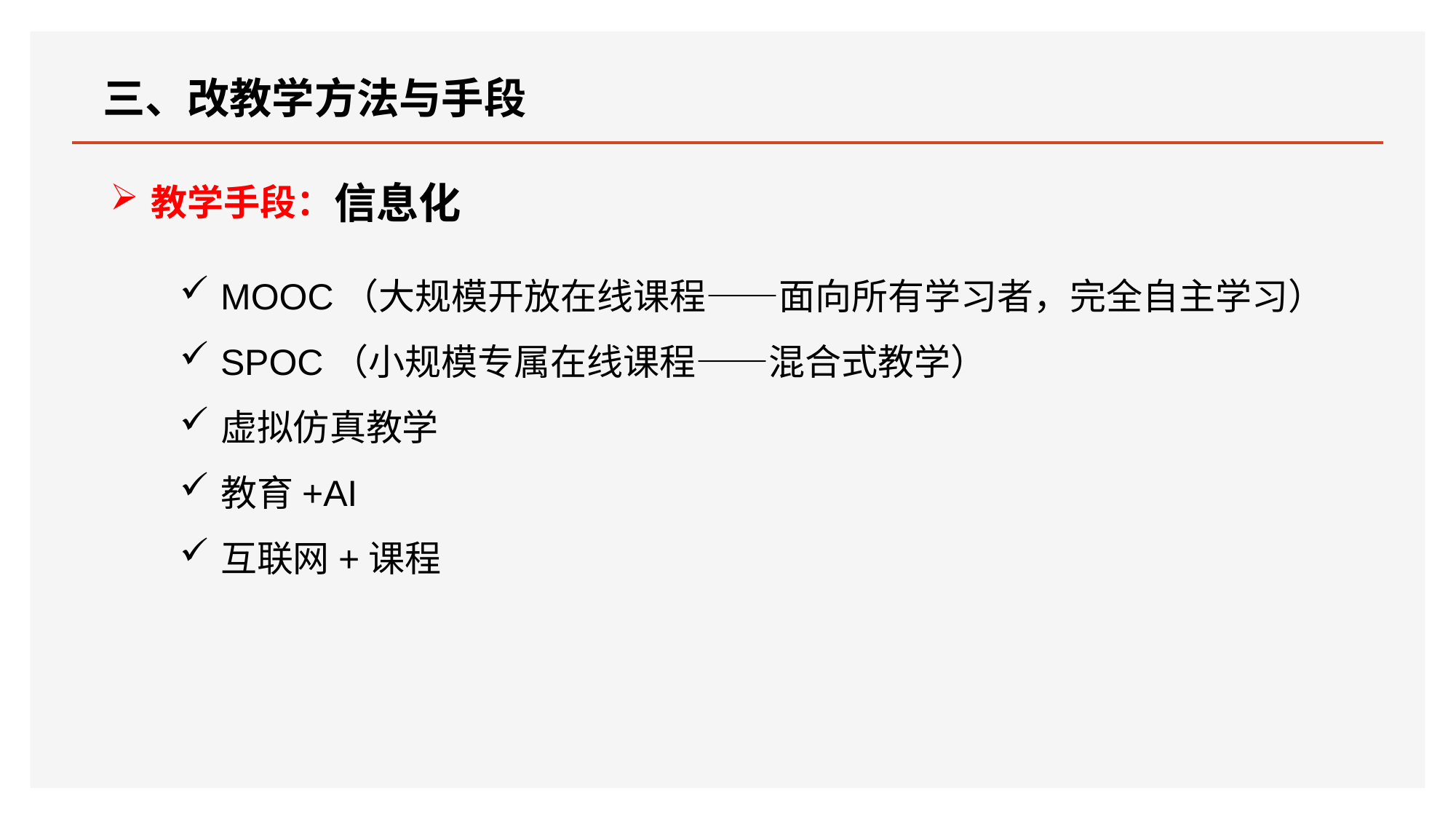

三、改教学方法与手段
信息化
教学手段：
MOOC（大规模开放在线课程——面向所有学习者，完全自主学习）
SPOC（小规模专属在线课程——混合式教学）
虚拟仿真教学
教育+AI
互联网+课程